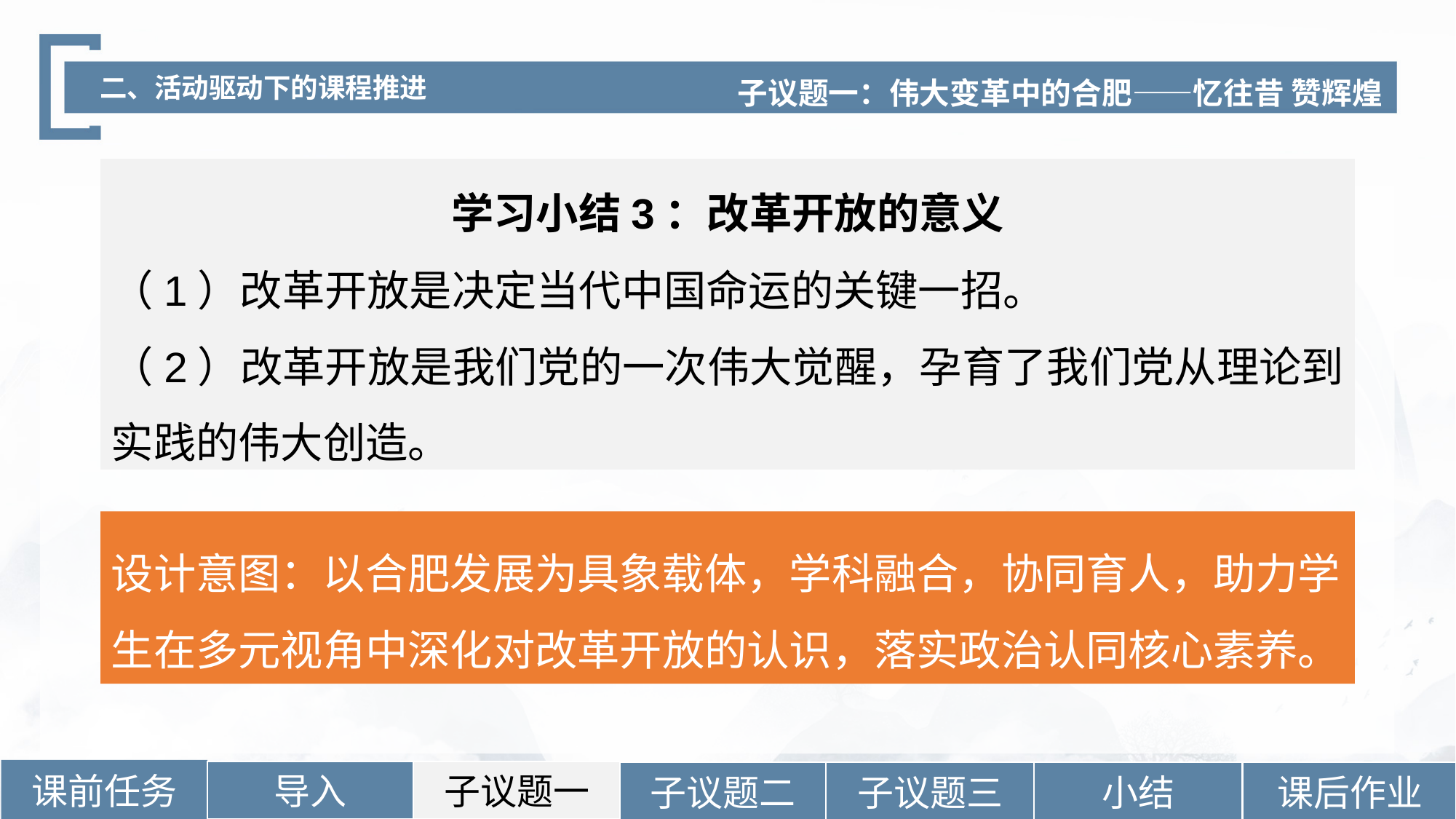

子议题一：伟大变革中的合肥——忆往昔 赞辉煌
二、活动驱动下的课程推进
学习小结3：改革开放的意义
（1）改革开放是决定当代中国命运的关键一招。
（2）改革开放是我们党的一次伟大觉醒，孕育了我们党从理论到实践的伟大创造。
设计意图：以合肥发展为具象载体，学科融合，协同育人，助力学生在多元视角中深化对改革开放的认识，落实政治认同核心素养。
课前任务
导入
子议题一
小结
课后作业
子议题二
子议题三